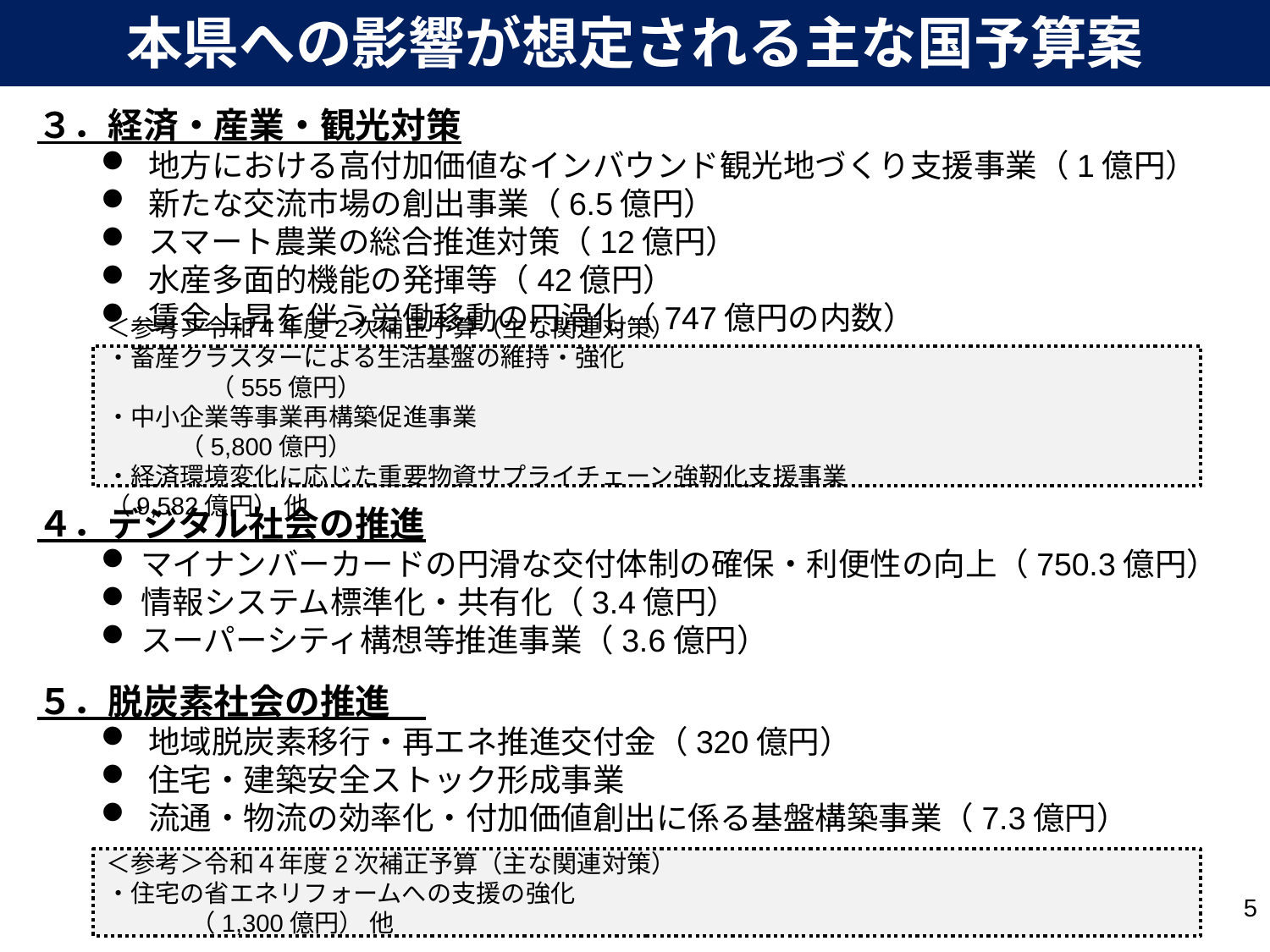

本県への影響が想定される主な国予算案
３．経済・産業・観光対策
地方における高付加価値なインバウンド観光地づくり支援事業（1億円）
新たな交流市場の創出事業（6.5億円）
スマート農業の総合推進対策（12億円）
水産多面的機能の発揮等（42億円）
賃金上昇を伴う労働移動の円滑化（747億円の内数）

４．デジタル社会の推進
マイナンバーカードの円滑な交付体制の確保・利便性の向上（750.3億円）
情報システム標準化・共有化（3.4億円）
スーパーシティ構想等推進事業（3.6億円）
５．脱炭素社会の推進
地域脱炭素移行・再エネ推進交付金（320億円）
住宅・建築安全ストック形成事業
流通・物流の効率化・付加価値創出に係る基盤構築事業（7.3億円）

＜参考＞令和４年度2次補正予算（主な関連対策）
・畜産クラスターによる生活基盤の維持・強化　　　　　　  　　　　　　　　　　　　　　　　　　　 　（555億円）
・中小企業等事業再構築促進事業　　　　　　　　　　　　　　　　　　　　　　　　　　　　　　　（5,800億円）
・経済環境変化に応じた重要物資サプライチェーン強靭化支援事業　　　　　　　 　　　 　 （9,582億円） 他
＜参考＞令和４年度2次補正予算（主な関連対策）
・住宅の省エネリフォームへの支援の強化　　　　　　　　　　　　　　　　　　　　　　　 　　　 　 （1,300億円） 他
5